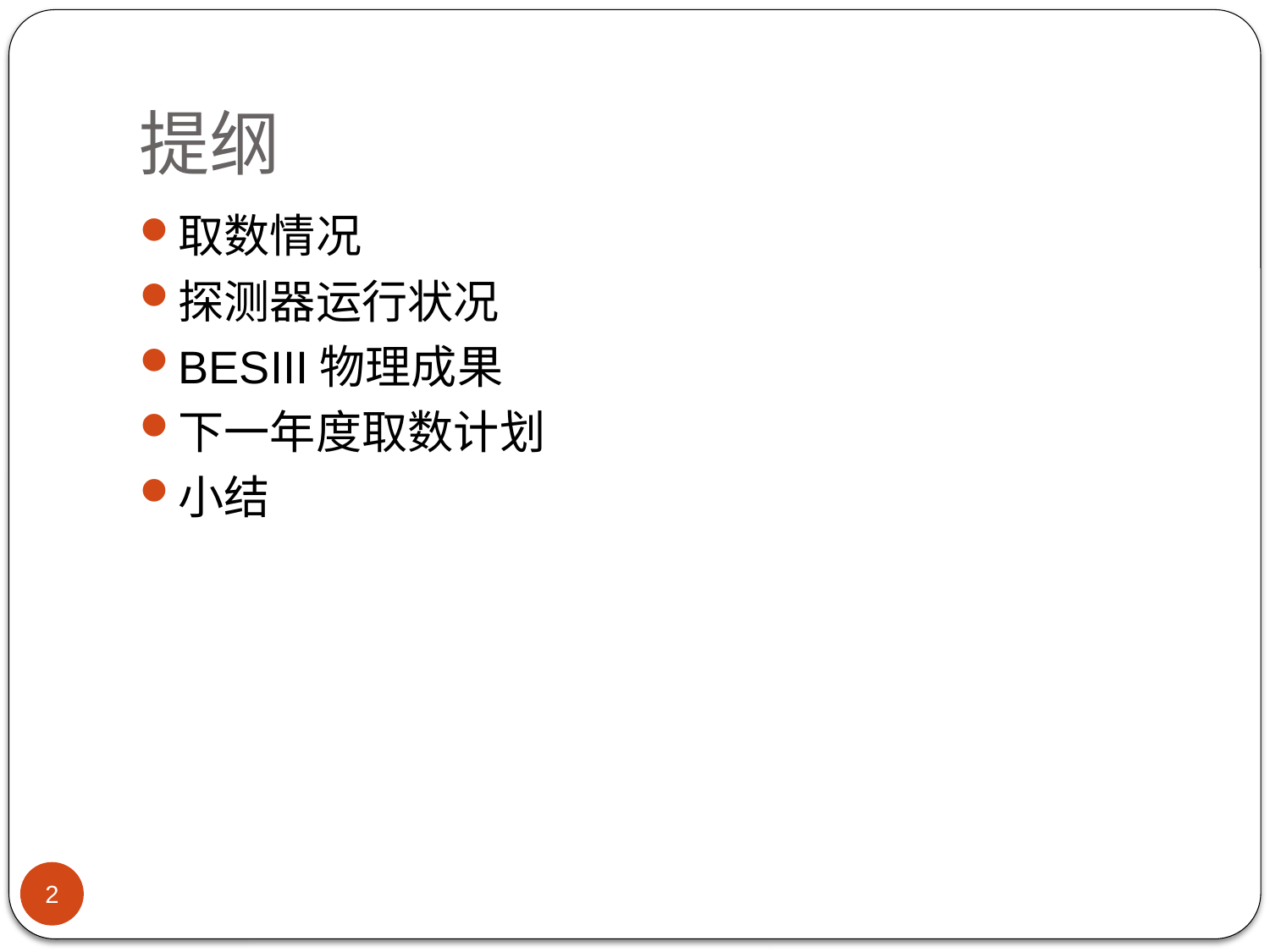

# 提纲
取数情况
探测器运行状况
BESIII物理成果
下一年度取数计划
小结
2